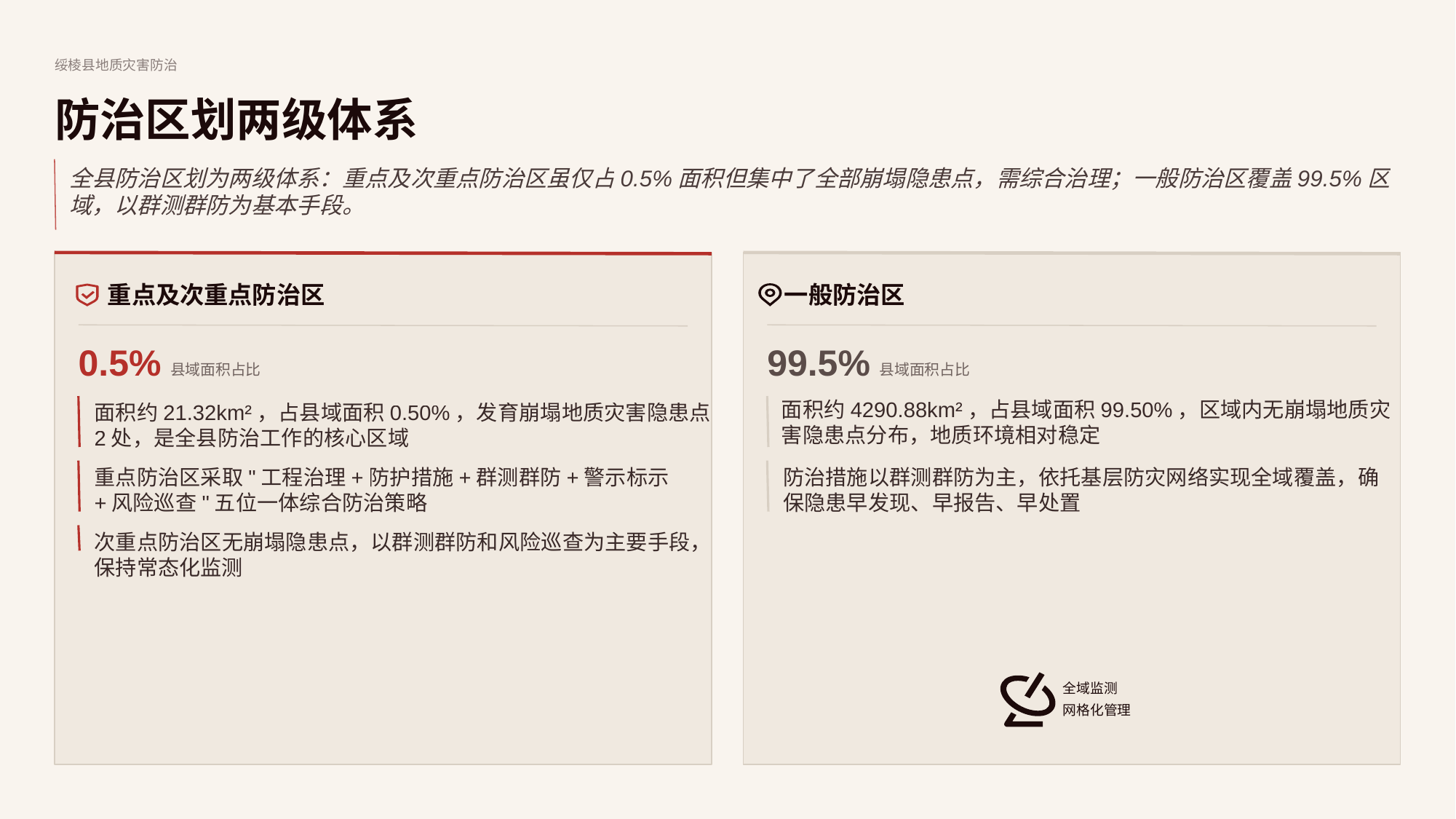

绥棱县地质灾害防治
防治区划两级体系

全县防治区划为两级体系：重点及次重点防治区虽仅占0.5%面积但集中了全部崩塌隐患点，需综合治理；一般防治区覆盖99.5%区
域，以群测群防为基本手段。

重点及次重点防治区
一般防治区

0.5%
99.5%
县域面积占比
县域面积占比

面积约4290.88km²，占县域面积99.50%，区域内无崩塌地质灾害隐患点分布，地质环境相对稳定
面积约21.32km²，占县域面积0.50%，发育崩塌地质灾害隐患点2处，是全县防治工作的核心区域

重点防治区采取"工程治理+防护措施+群测群防+警示标示+风险巡查"五位一体综合防治策略
防治措施以群测群防为主，依托基层防灾网络实现全域覆盖，确保隐患早发现、早报告、早处置

次重点防治区无崩塌隐患点，以群测群防和风险巡查为主要手段，
保持常态化监测

全域监测
网格化管理